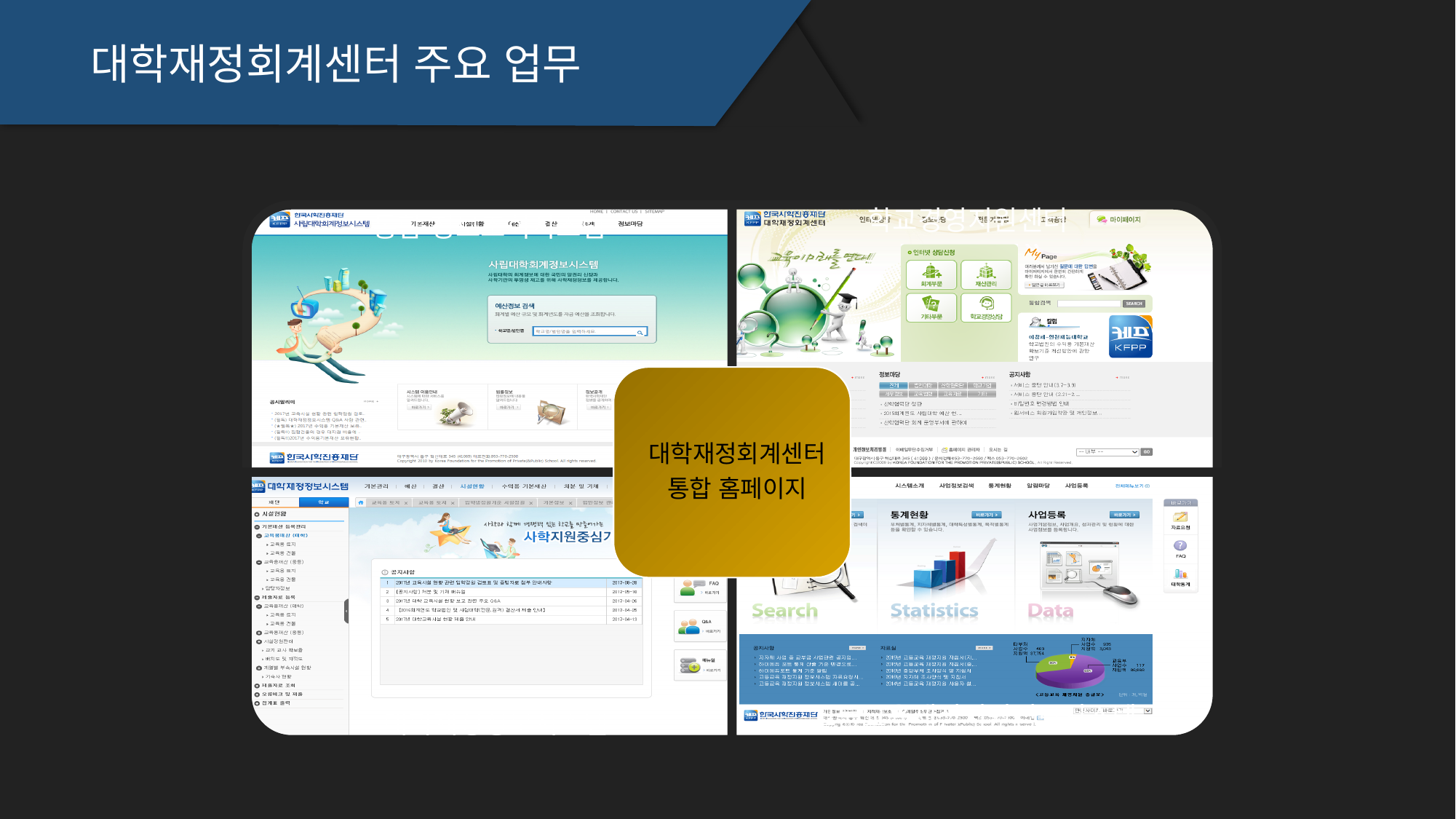

대학재정회계센터 주요 업무
통합 정보조회시스템

학교경영지원센터

대학재정정보시스템

고등교육재정지원정보시스템
대학재정회계센터
통합 홈페이지